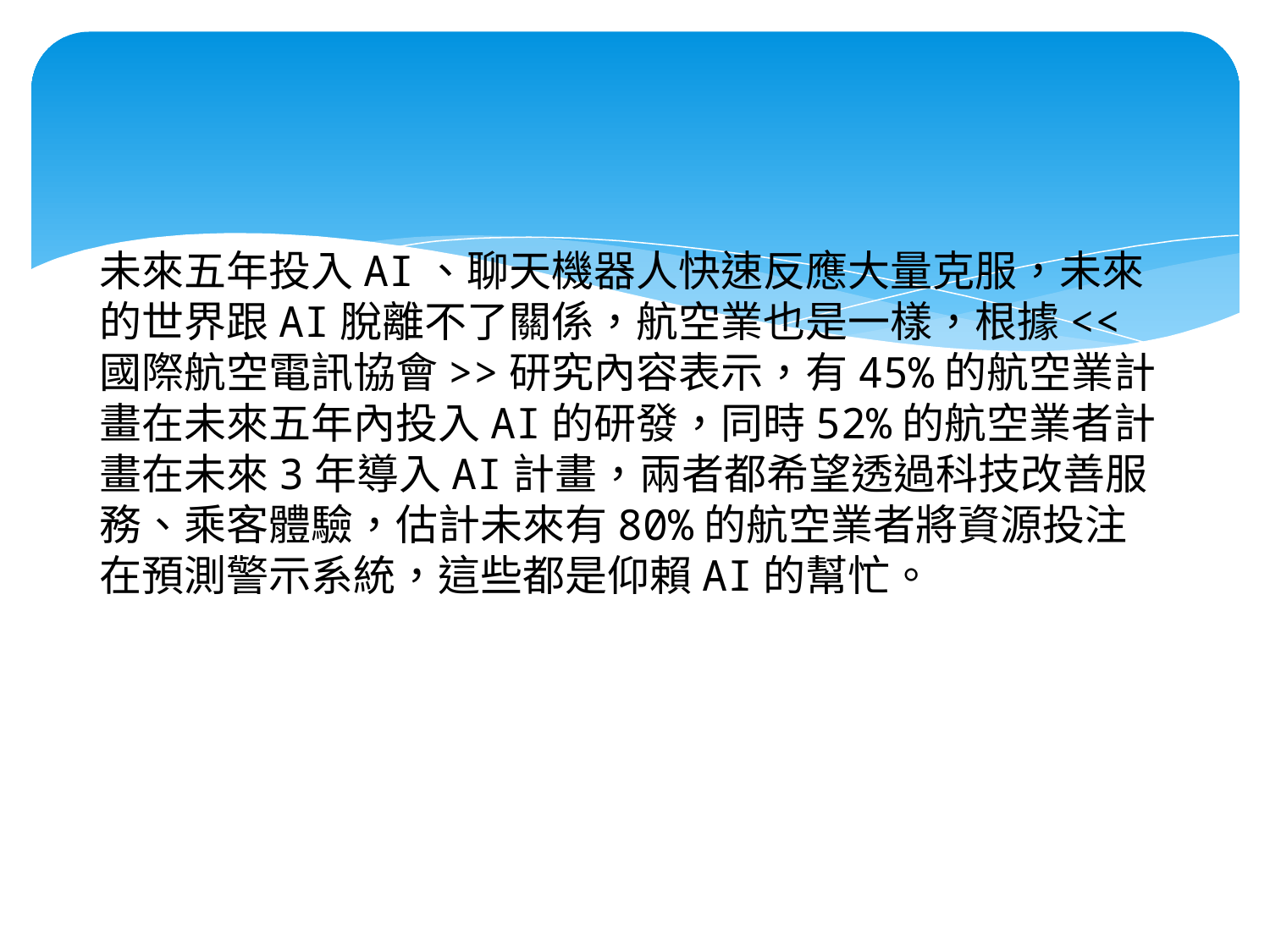

#
未來五年投入AI、聊天機器人快速反應大量克服，未來的世界跟AI脫離不了關係，航空業也是一樣，根據<<國際航空電訊協會>>研究內容表示，有45%的航空業計畫在未來五年內投入AI的研發，同時52%的航空業者計畫在未來3年導入AI計畫，兩者都希望透過科技改善服務、乘客體驗，估計未來有80%的航空業者將資源投注在預測警示系統，這些都是仰賴AI的幫忙。